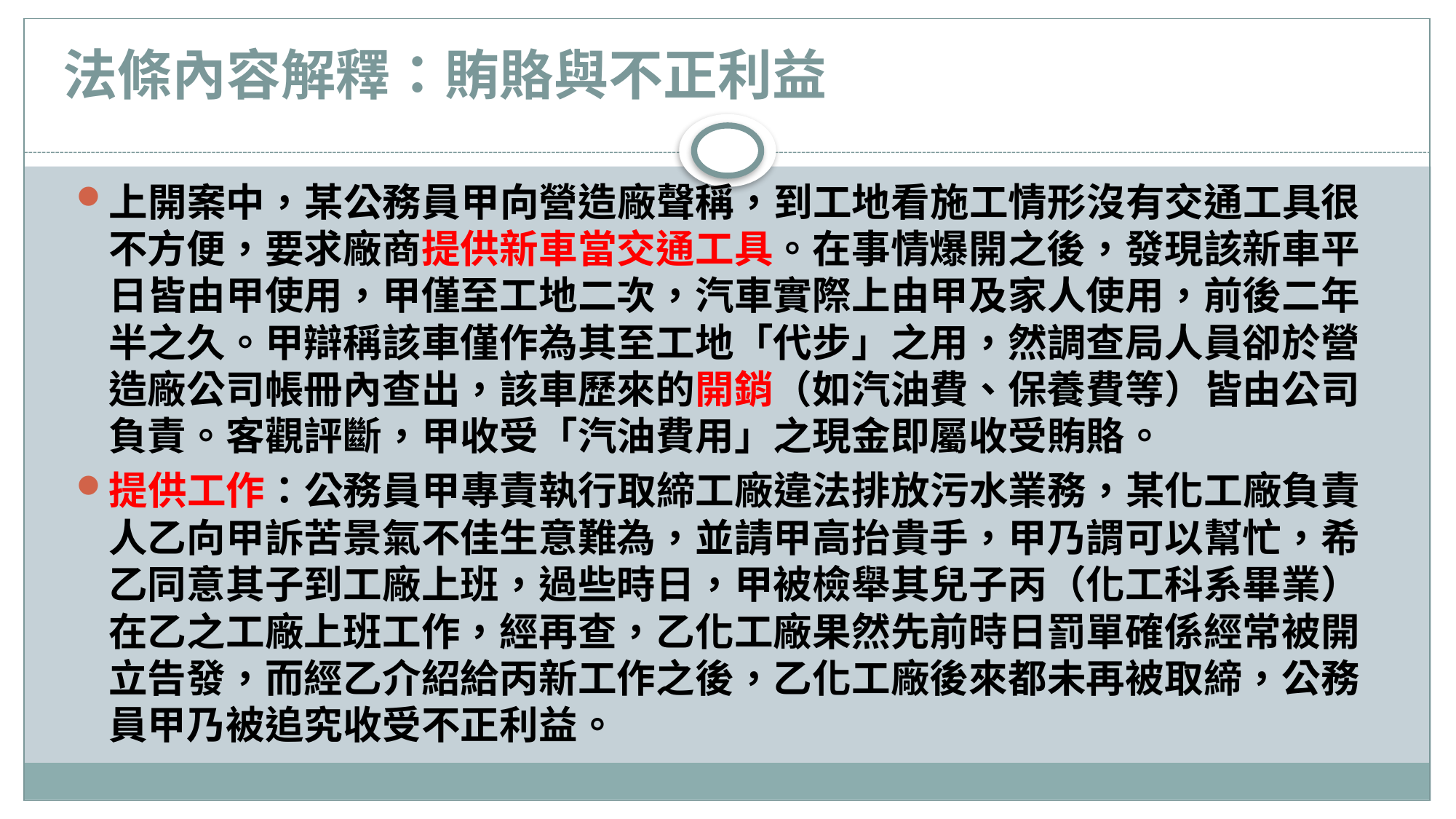

# 法條內容解釋：賄賂與不正利益
上開案中，某公務員甲向營造廠聲稱，到工地看施工情形沒有交通工具很不方便，要求廠商提供新車當交通工具。在事情爆開之後，發現該新車平日皆由甲使用，甲僅至工地二次，汽車實際上由甲及家人使用，前後二年半之久。甲辯稱該車僅作為其至工地「代步」之用，然調查局人員卻於營造廠公司帳冊內查出，該車歷來的開銷（如汽油費、保養費等）皆由公司負責。客觀評斷，甲收受「汽油費用」之現金即屬收受賄賂。
提供工作：公務員甲專責執行取締工廠違法排放污水業務，某化工廠負責人乙向甲訴苦景氣不佳生意難為，並請甲高抬貴手，甲乃謂可以幫忙，希乙同意其子到工廠上班，過些時日，甲被檢舉其兒子丙（化工科系畢業）在乙之工廠上班工作，經再查，乙化工廠果然先前時日罰單確係經常被開立告發，而經乙介紹給丙新工作之後，乙化工廠後來都未再被取締，公務員甲乃被追究收受不正利益。